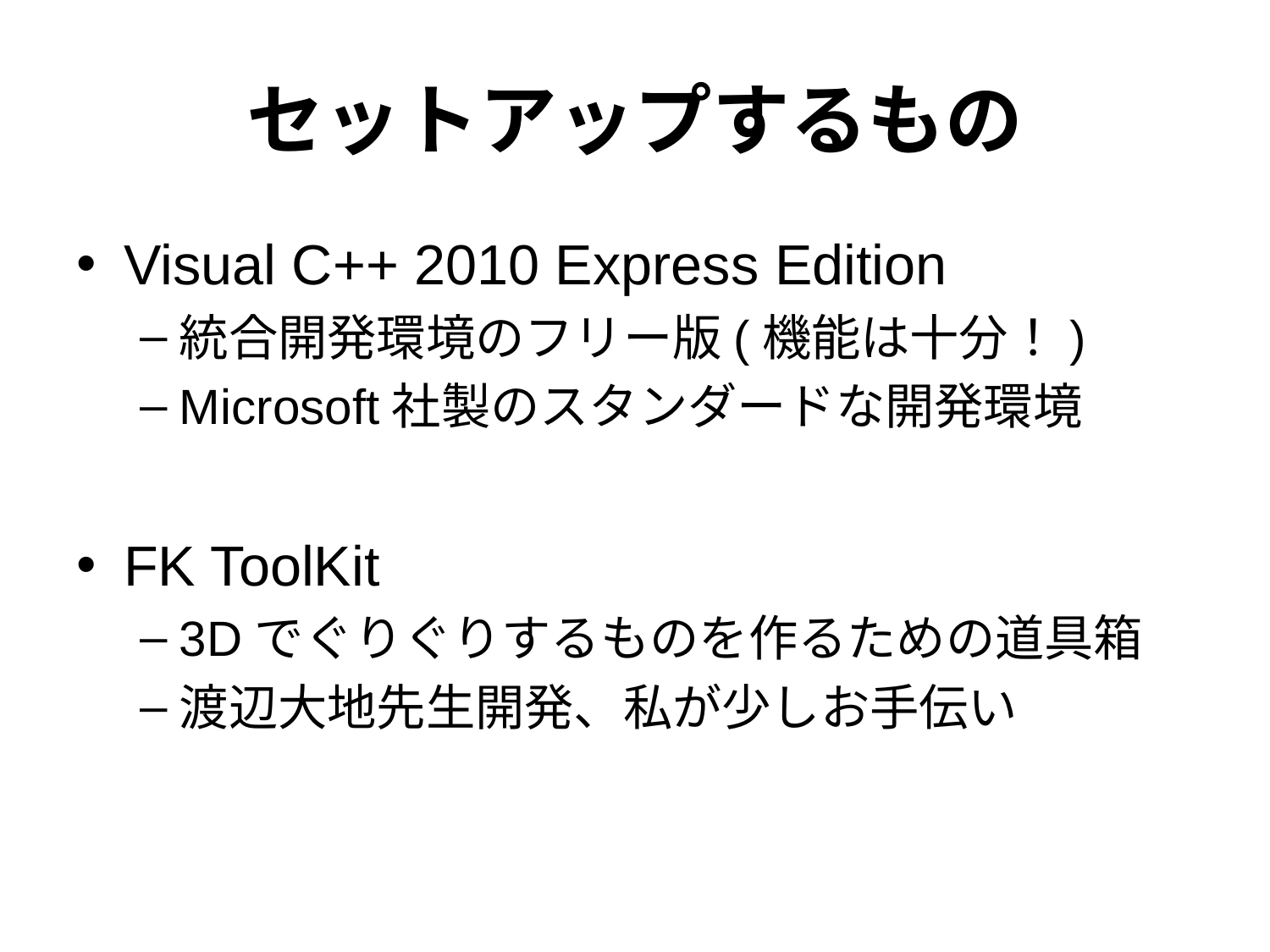

# セットアップするもの
Visual C++ 2010 Express Edition
統合開発環境のフリー版(機能は十分！)
Microsoft社製のスタンダードな開発環境

FK ToolKit
3Dでぐりぐりするものを作るための道具箱
渡辺大地先生開発、私が少しお手伝い